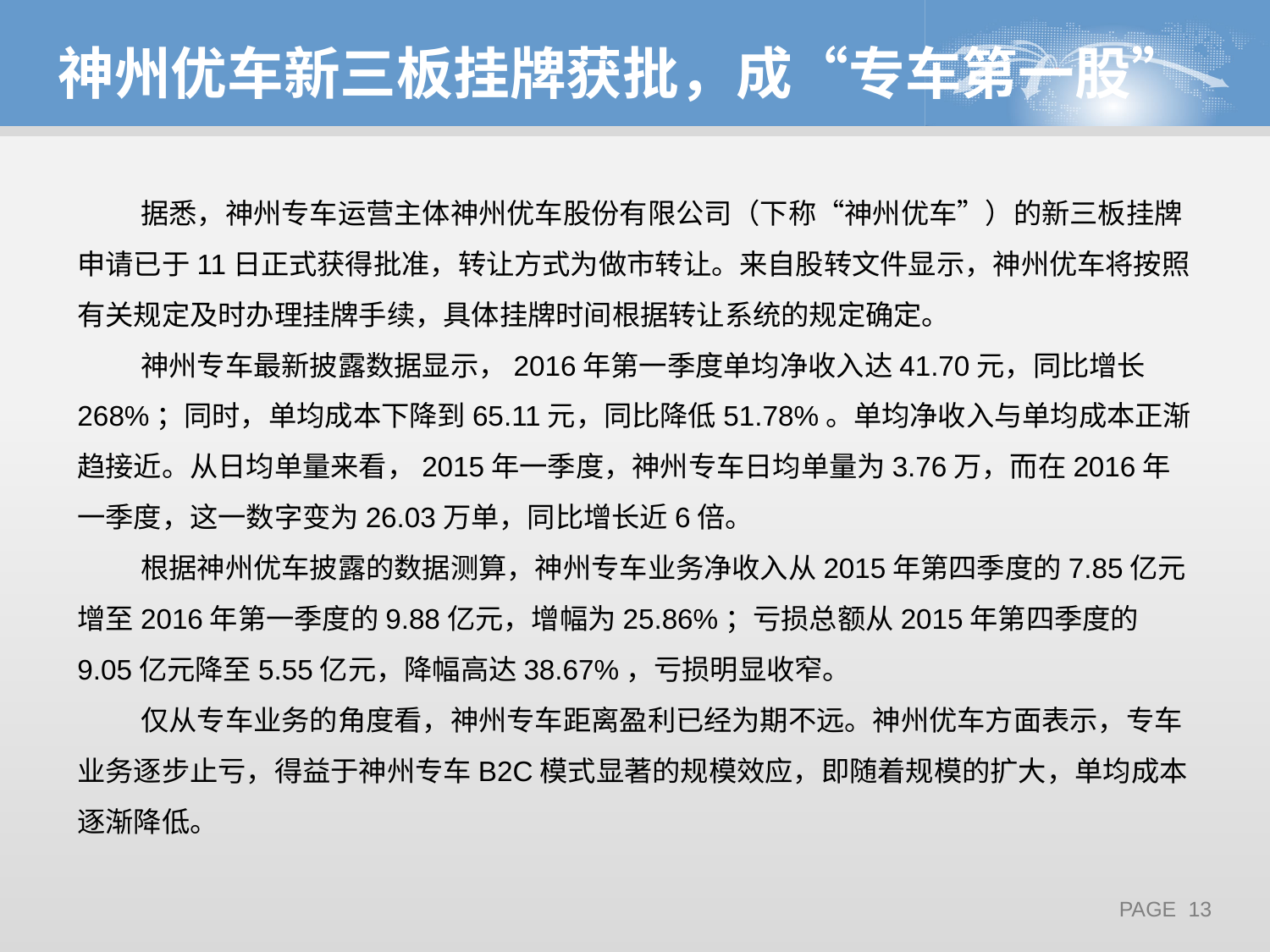

神州优车新三板挂牌获批，成“专车第一股”
据悉，神州专车运营主体神州优车股份有限公司（下称“神州优车”）的新三板挂牌申请已于11日正式获得批准，转让方式为做市转让。来自股转文件显示，神州优车将按照有关规定及时办理挂牌手续，具体挂牌时间根据转让系统的规定确定。
神州专车最新披露数据显示，2016年第一季度单均净收入达41.70元，同比增长268%；同时，单均成本下降到65.11元，同比降低51.78%。单均净收入与单均成本正渐趋接近。从日均单量来看，2015年一季度，神州专车日均单量为3.76万，而在2016年一季度，这一数字变为26.03万单，同比增长近6倍。
根据神州优车披露的数据测算，神州专车业务净收入从2015年第四季度的7.85亿元增至2016年第一季度的9.88亿元，增幅为25.86%；亏损总额从2015年第四季度的9.05亿元降至5.55亿元，降幅高达38.67%，亏损明显收窄。
仅从专车业务的角度看，神州专车距离盈利已经为期不远。神州优车方面表示，专车业务逐步止亏，得益于神州专车B2C模式显著的规模效应，即随着规模的扩大，单均成本逐渐降低。